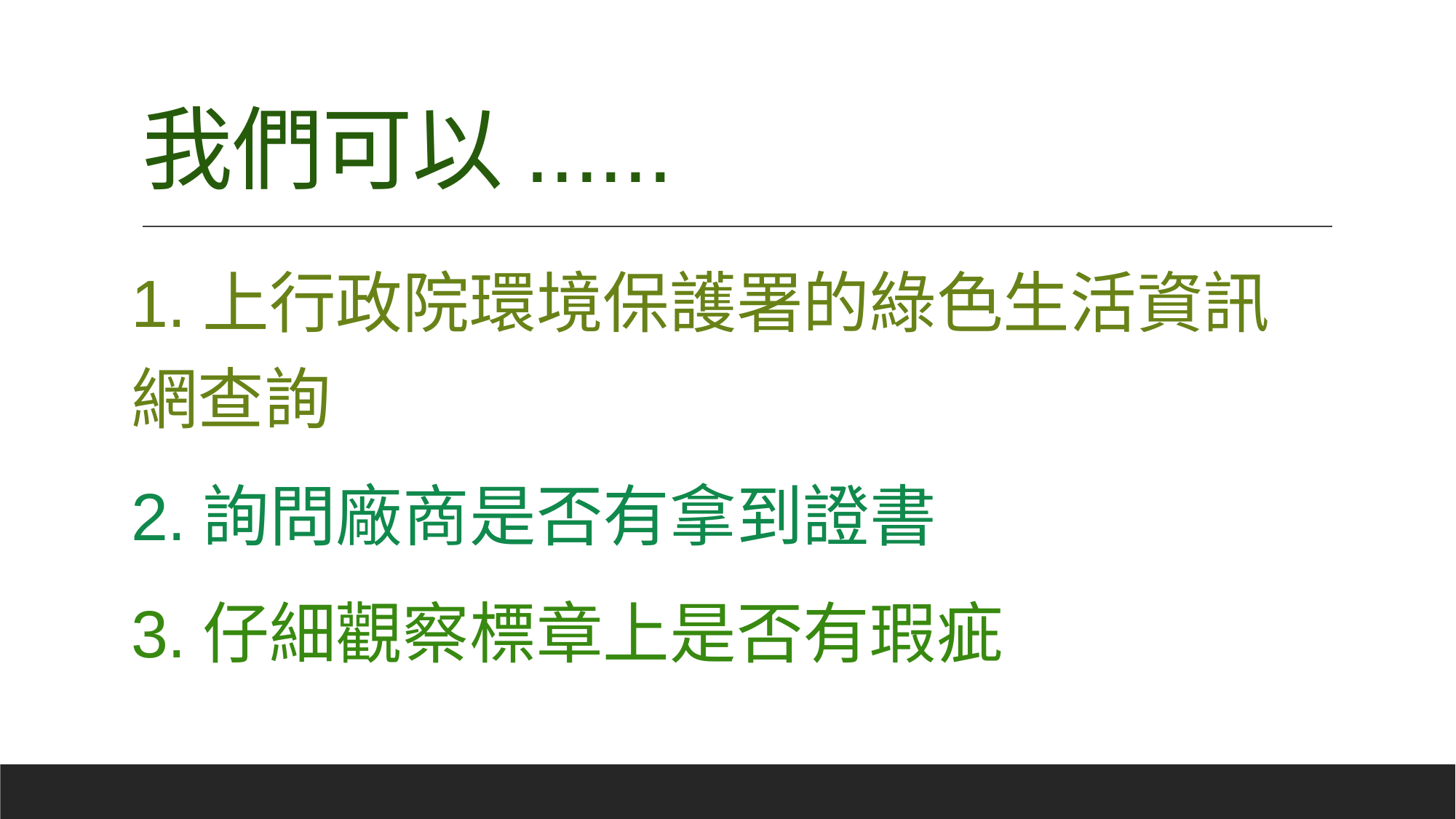

# 我們可以......
1.上行政院環境保護署的綠色生活資訊網查詢
2.詢問廠商是否有拿到證書
3.仔細觀察標章上是否有瑕疵